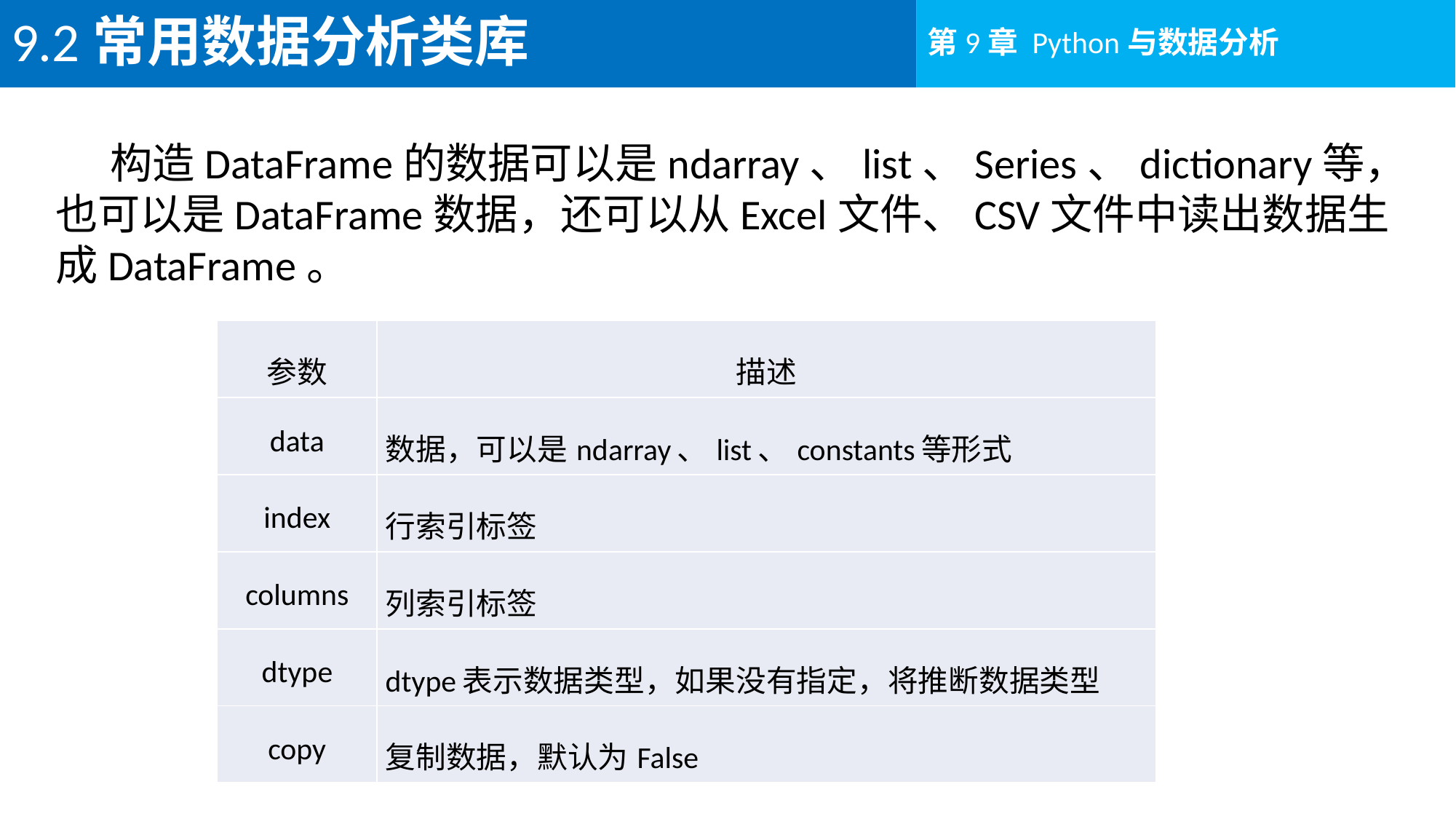

# 9.2常用数据分析类库
构造DataFrame的数据可以是ndarray、list、Series、dictionary等，也可以是DataFrame数据，还可以从Excel文件、CSV文件中读出数据生成DataFrame。
| 参数 | 描述 |
| --- | --- |
| data | 数据，可以是ndarray、list、constants等形式 |
| index | 行索引标签 |
| columns | 列索引标签 |
| dtype | dtype表示数据类型，如果没有指定，将推断数据类型 |
| copy | 复制数据，默认为False |